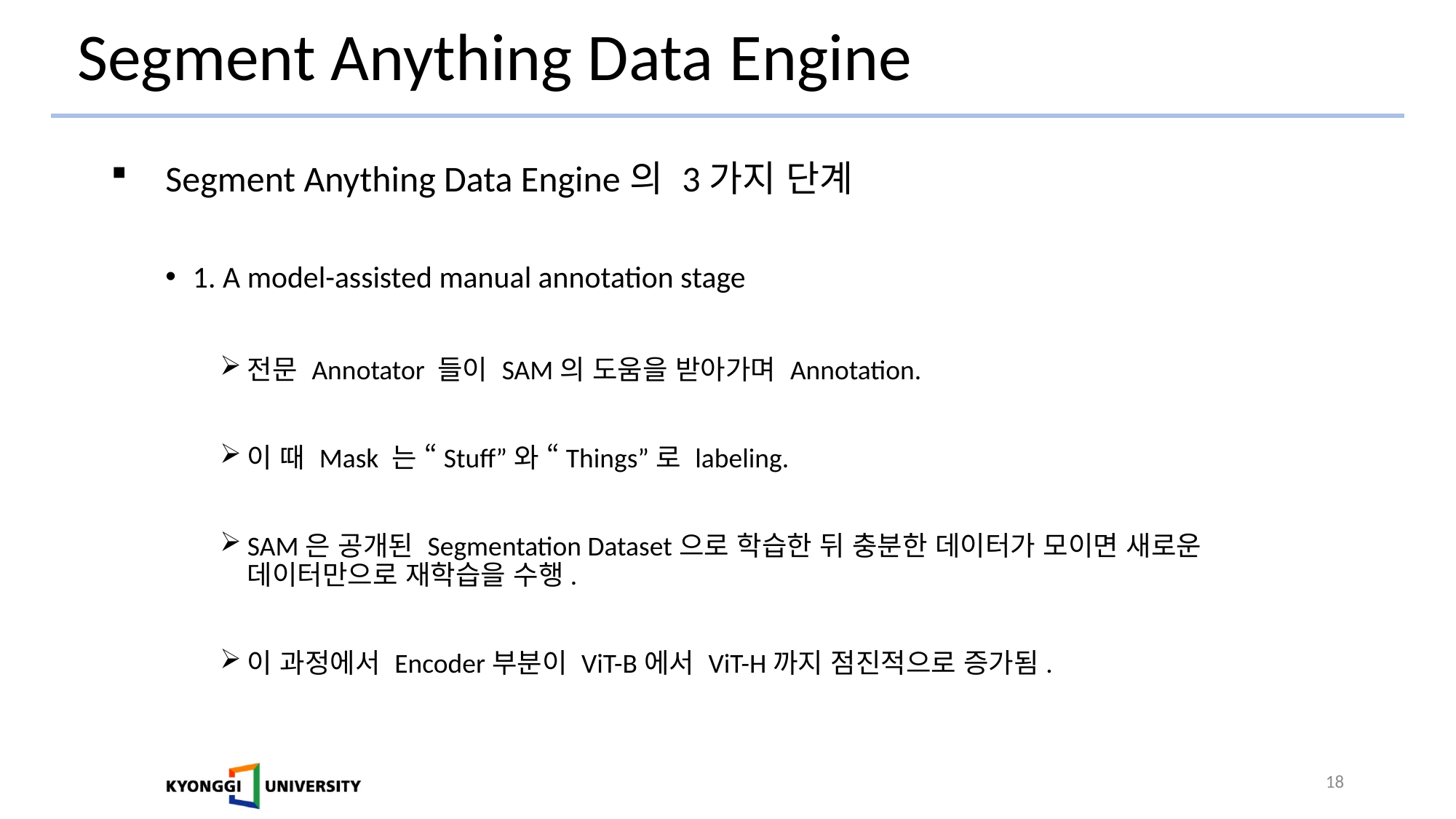

# Segment Anything Data Engine
Segment Anything Data Engine의 3가지 단계

1. A model-assisted manual annotation stage

전문 Annotator 들이 SAM의 도움을 받아가며 Annotation.

이 때 Mask 는 “Stuff”와 “Things”로 labeling.

SAM은 공개된 Segmentation Dataset으로 학습한 뒤 충분한 데이터가 모이면 새로운 데이터만으로 재학습을 수행.

이 과정에서 Encoder부분이 ViT-B에서 ViT-H까지 점진적으로 증가됨.

18